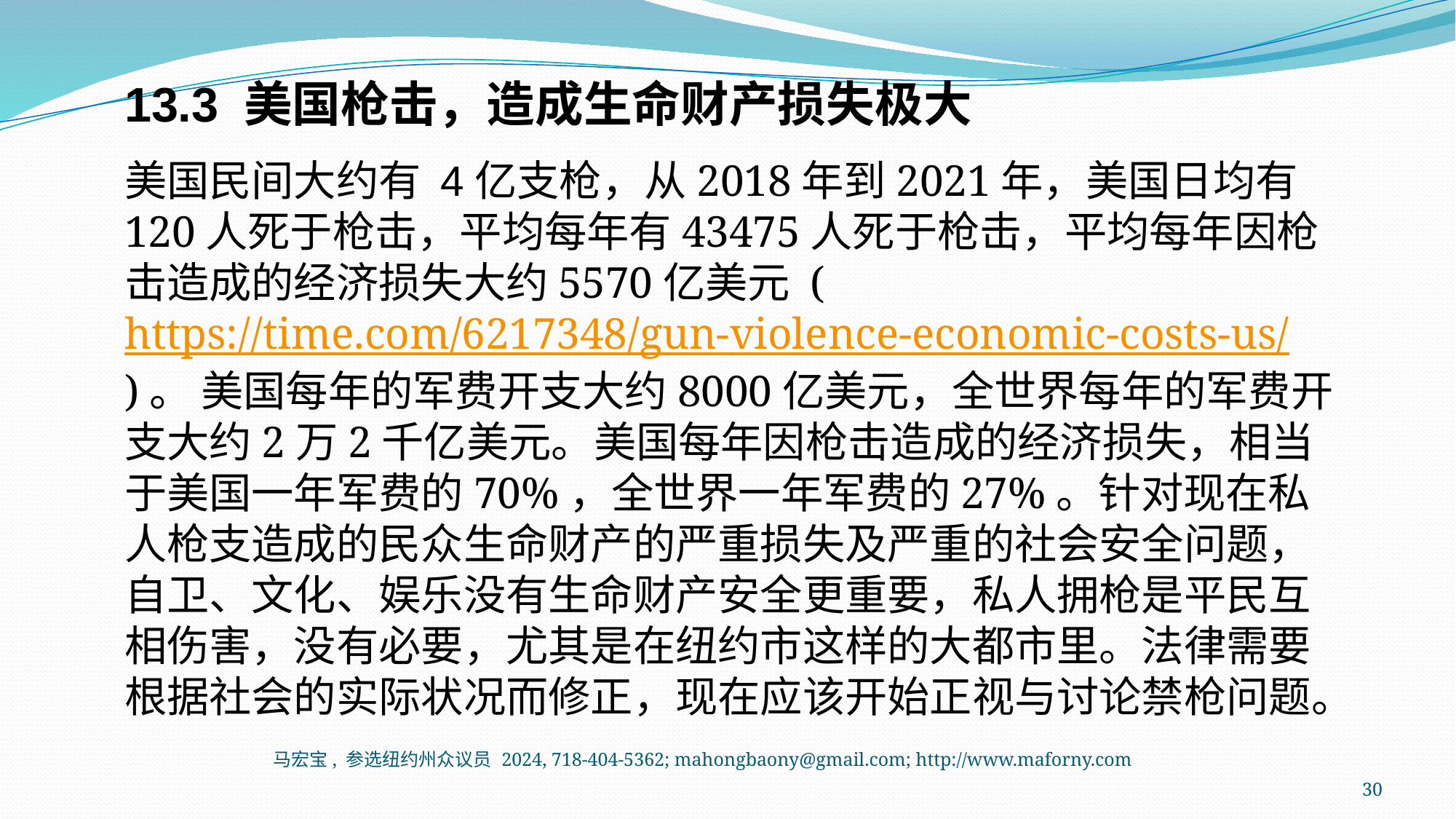

13.3 美国枪击，造成生命财产损失极大

美国民间大约有 4亿支枪，从2018年到2021年，美国日均有120人死于枪击，平均每年有43475人死于枪击，平均每年因枪击造成的经济损失大约5570亿美元 (https://time.com/6217348/gun-violence-economic-costs-us/)。 美国每年的军费开支大约8000亿美元，全世界每年的军费开支大约2万2千亿美元。美国每年因枪击造成的经济损失，相当于美国一年军费的70%，全世界一年军费的27%。针对现在私人枪支造成的民众生命财产的严重损失及严重的社会安全问题，自卫、文化、娱乐没有生命财产安全更重要，私人拥枪是平民互相伤害，没有必要，尤其是在纽约市这样的大都市里。法律需要根据社会的实际状况而修正，现在应该开始正视与讨论禁枪问题。
马宏宝, 参选纽约州众议员 2024, 718-404-5362; mahongbaony@gmail.com; http://www.maforny.com
30